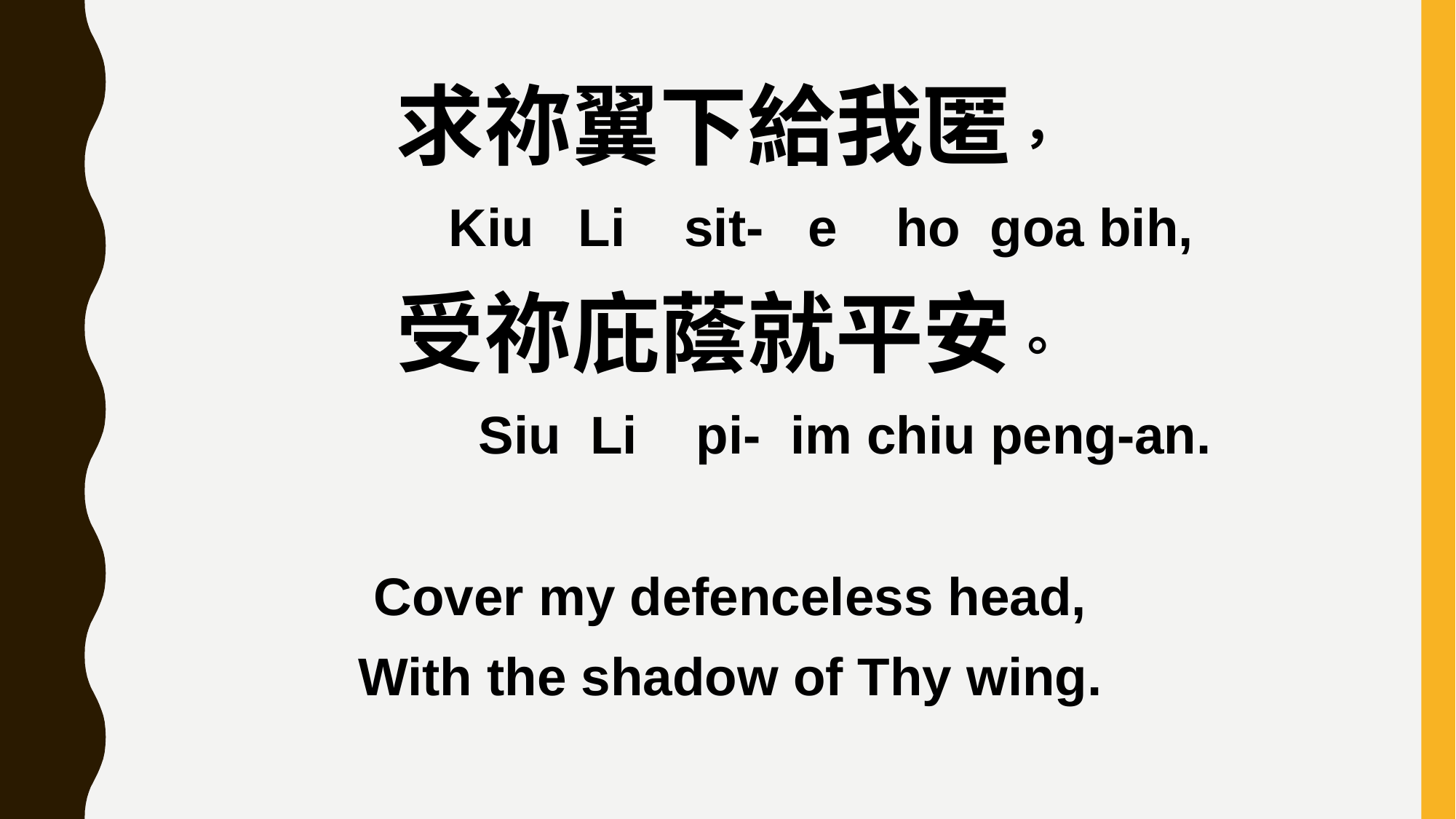

求祢翼下給我匿，
                 Kiu   Li    sit-   e    ho  goa bih,
受祢庇蔭就平安。
                   Siu  Li    pi-  im chiu peng-an.

Cover my defenceless head,
With the shadow of Thy wing.